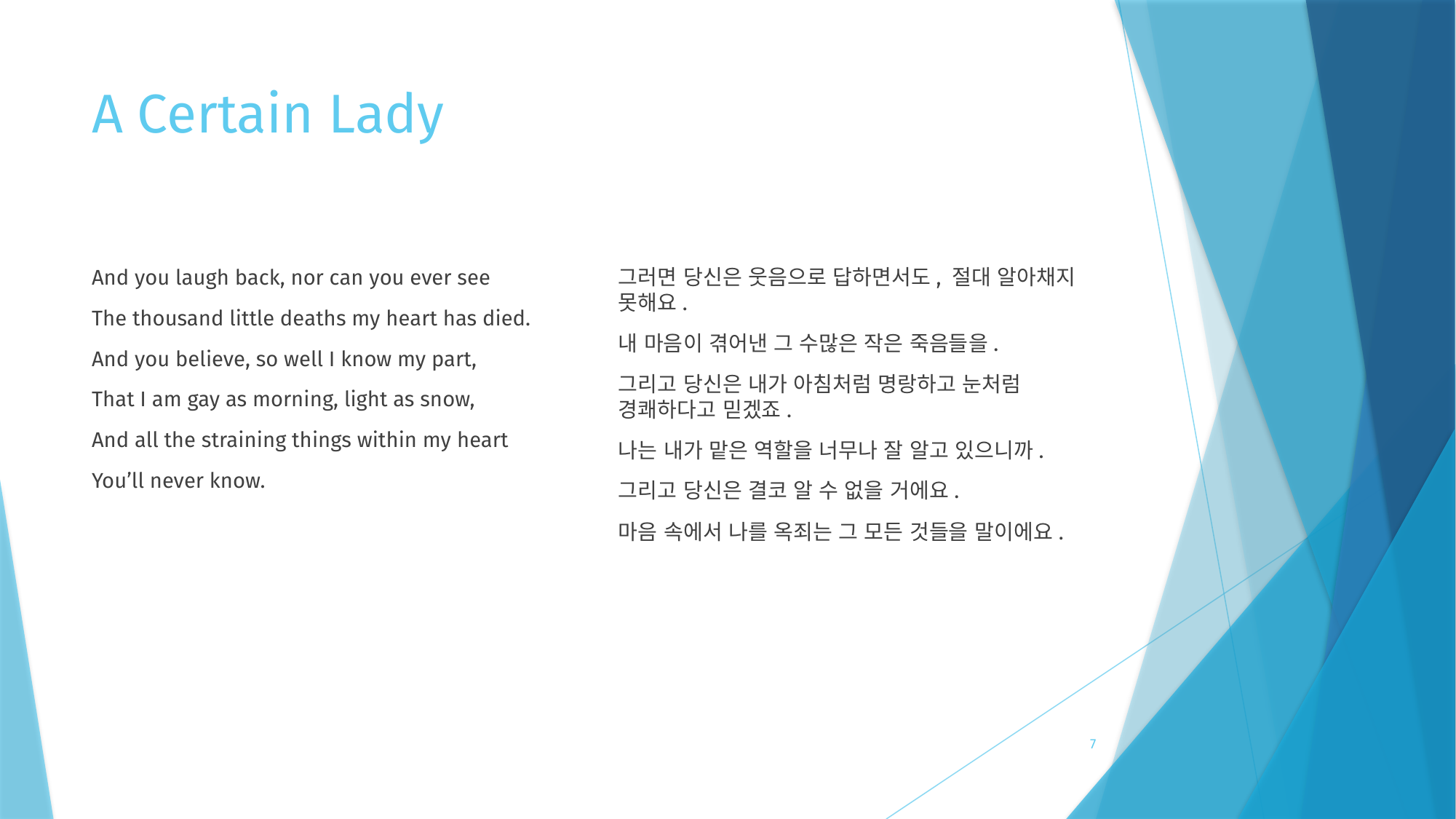

# A Certain Lady
And you laugh back, nor can you ever see
The thousand little deaths my heart has died.
And you believe, so well I know my part,
That I am gay as morning, light as snow,
And all the straining things within my heart
You’ll never know.
그러면 당신은 웃음으로 답하면서도, 절대 알아채지 못해요.
내 마음이 겪어낸 그 수많은 작은 죽음들을.
그리고 당신은 내가 아침처럼 명랑하고 눈처럼 경쾌하다고 믿겠죠.
나는 내가 맡은 역할을 너무나 잘 알고 있으니까.
그리고 당신은 결코 알 수 없을 거에요.
마음 속에서 나를 옥죄는 그 모든 것들을 말이에요.
7